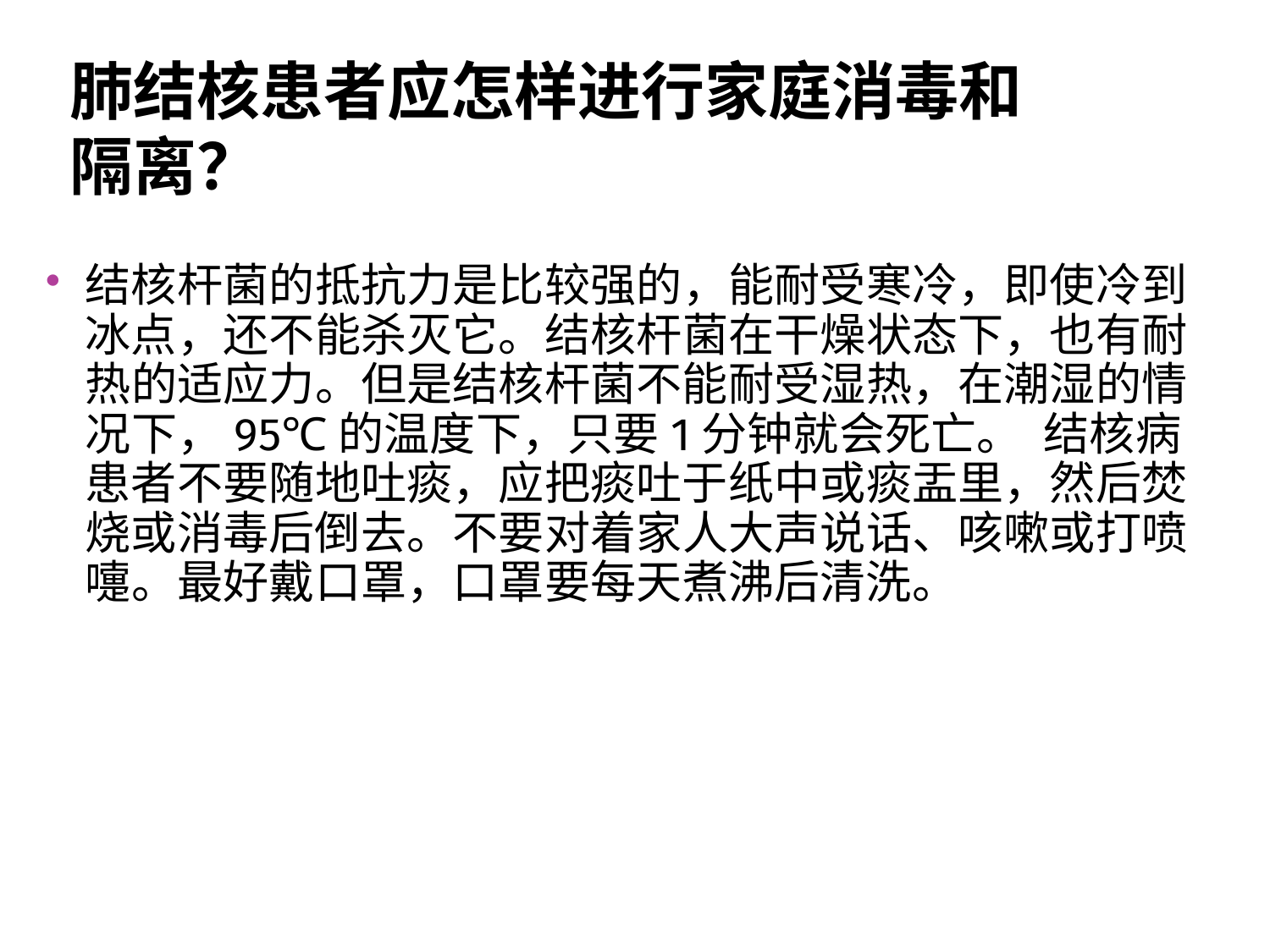

# 肺结核患者应怎样进行家庭消毒和隔离？
结核杆菌的抵抗力是比较强的，能耐受寒冷，即使冷到冰点，还不能杀灭它。结核杆菌在干燥状态下，也有耐热的适应力。但是结核杆菌不能耐受湿热，在潮湿的情况下，95℃的温度下，只要1分钟就会死亡。  结核病患者不要随地吐痰，应把痰吐于纸中或痰盂里，然后焚烧或消毒后倒去。不要对着家人大声说话、咳嗽或打喷嚏。最好戴口罩，口罩要每天煮沸后清洗。